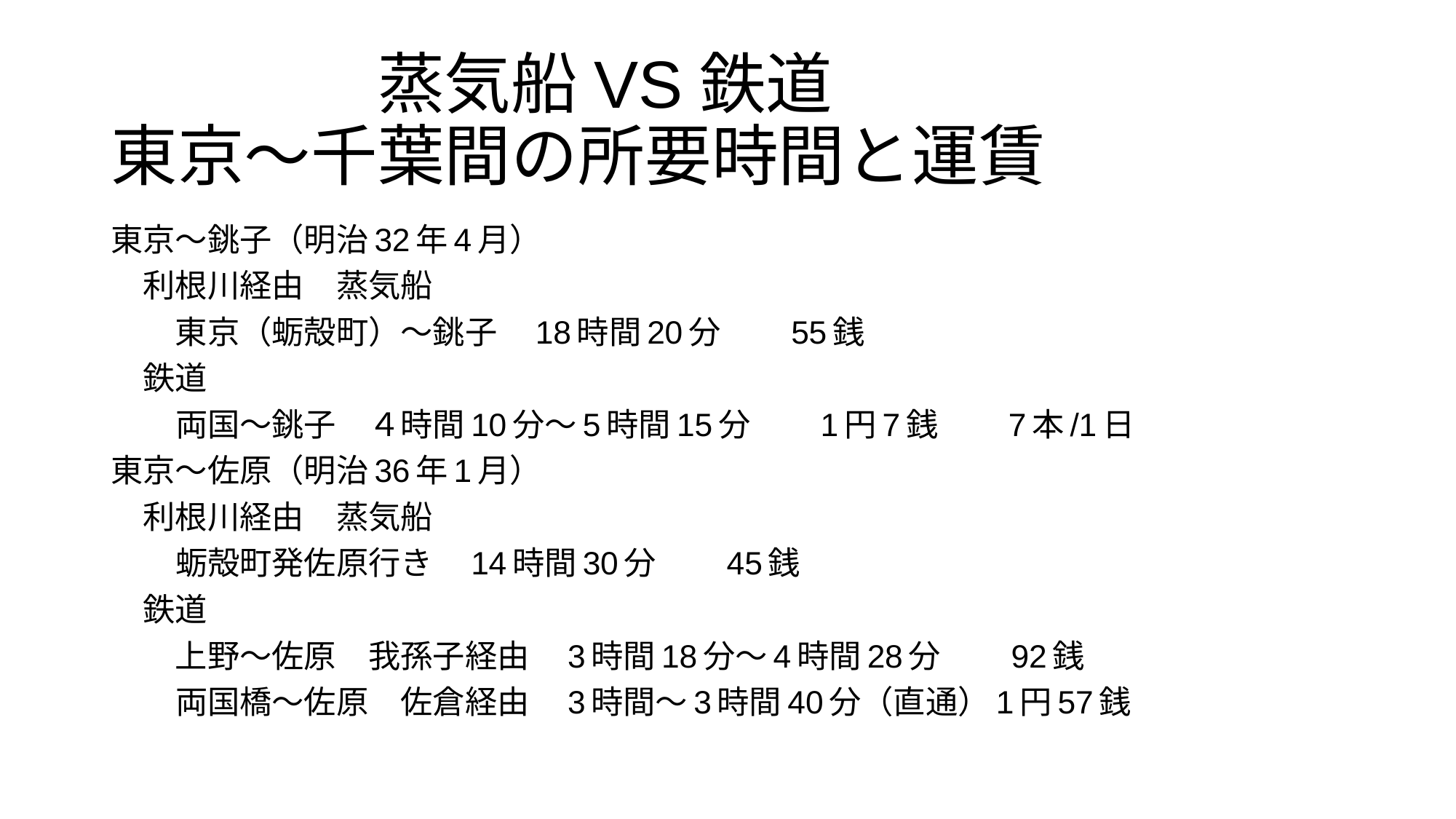

# 蒸気船VS鉄道 東京～千葉間の所要時間と運賃
東京～銚子（明治32年4月）
　利根川経由　蒸気船
　　東京（蛎殻町）～銚子　18時間20分　　55銭
　鉄道
　　両国～銚子　４時間10分～5時間15分　　1円7銭　　7本/1日
東京～佐原（明治36年1月）
　利根川経由　蒸気船
　　蛎殻町発佐原行き　14時間30分　　45銭
　鉄道
　　上野～佐原　我孫子経由　3時間18分～4時間28分　　92銭
　　両国橋～佐原　佐倉経由　3時間～3時間40分（直通）1円57銭